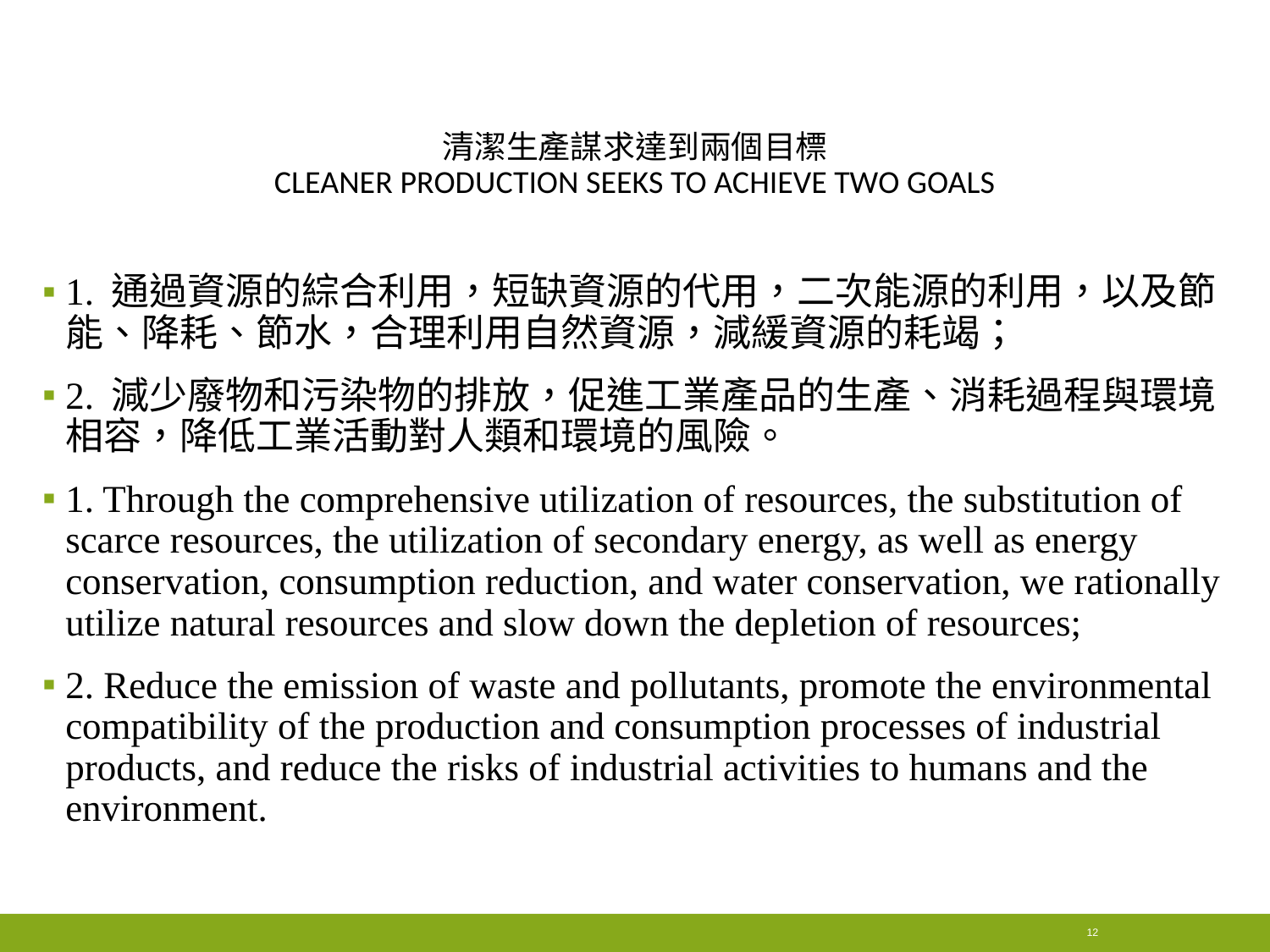

# 清潔生產謀求達到兩個目標 Cleaner production seeks to achieve two goals
1. 通過資源的綜合利用，短缺資源的代用，二次能源的利用，以及節能、降耗、節水，合理利用自然資源，減緩資源的耗竭；
2. 減少廢物和污染物的排放，促進工業產品的生產、消耗過程與環境相容，降低工業活動對人類和環境的風險。
1. Through the comprehensive utilization of resources, the substitution of scarce resources, the utilization of secondary energy, as well as energy conservation, consumption reduction, and water conservation, we rationally utilize natural resources and slow down the depletion of resources;
2. Reduce the emission of waste and pollutants, promote the environmental compatibility of the production and consumption processes of industrial products, and reduce the risks of industrial activities to humans and the environment.
12